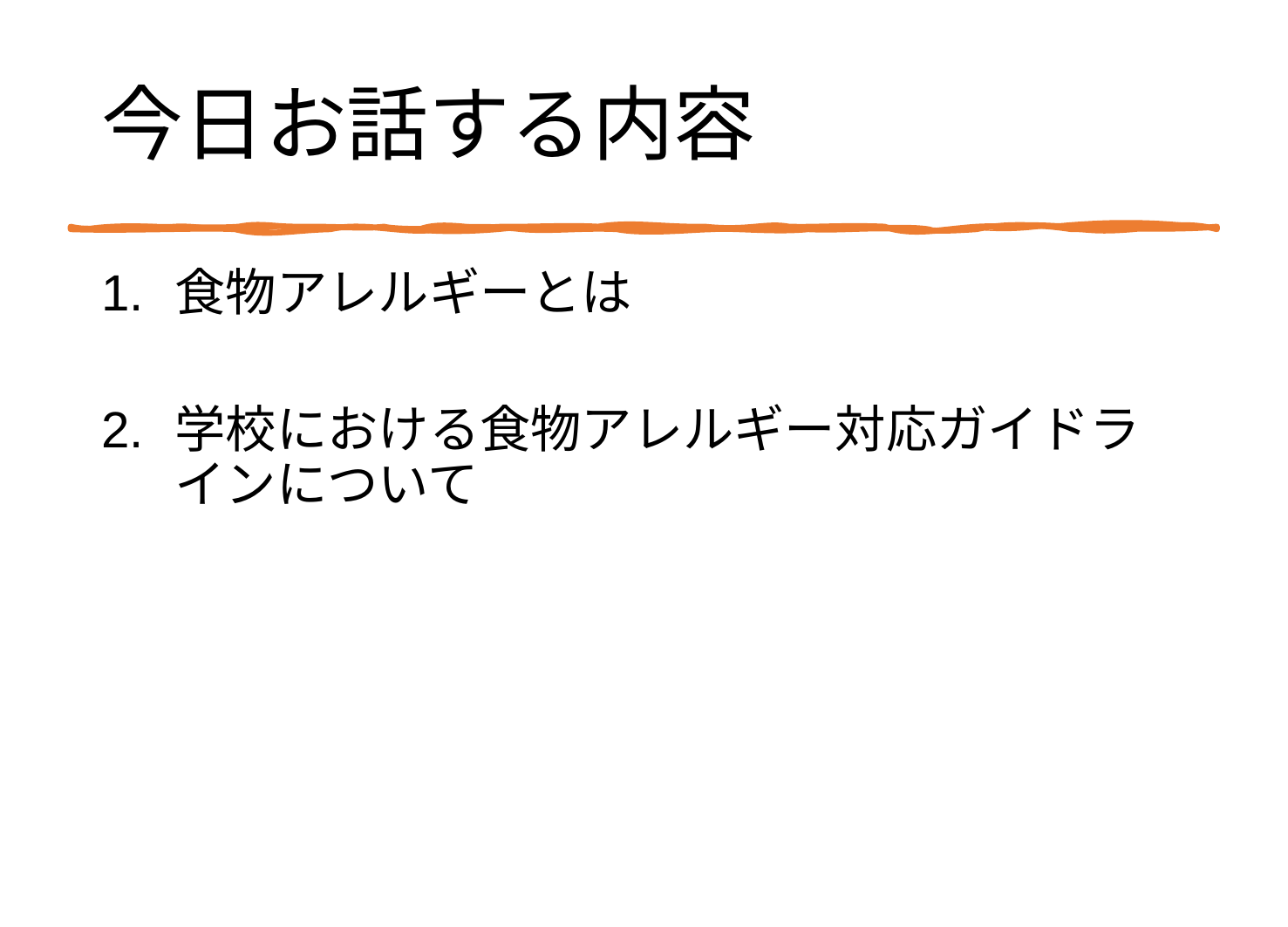

# 今日お話する内容

食物アレルギーとは

学校における食物アレルギー対応ガイドラインについて